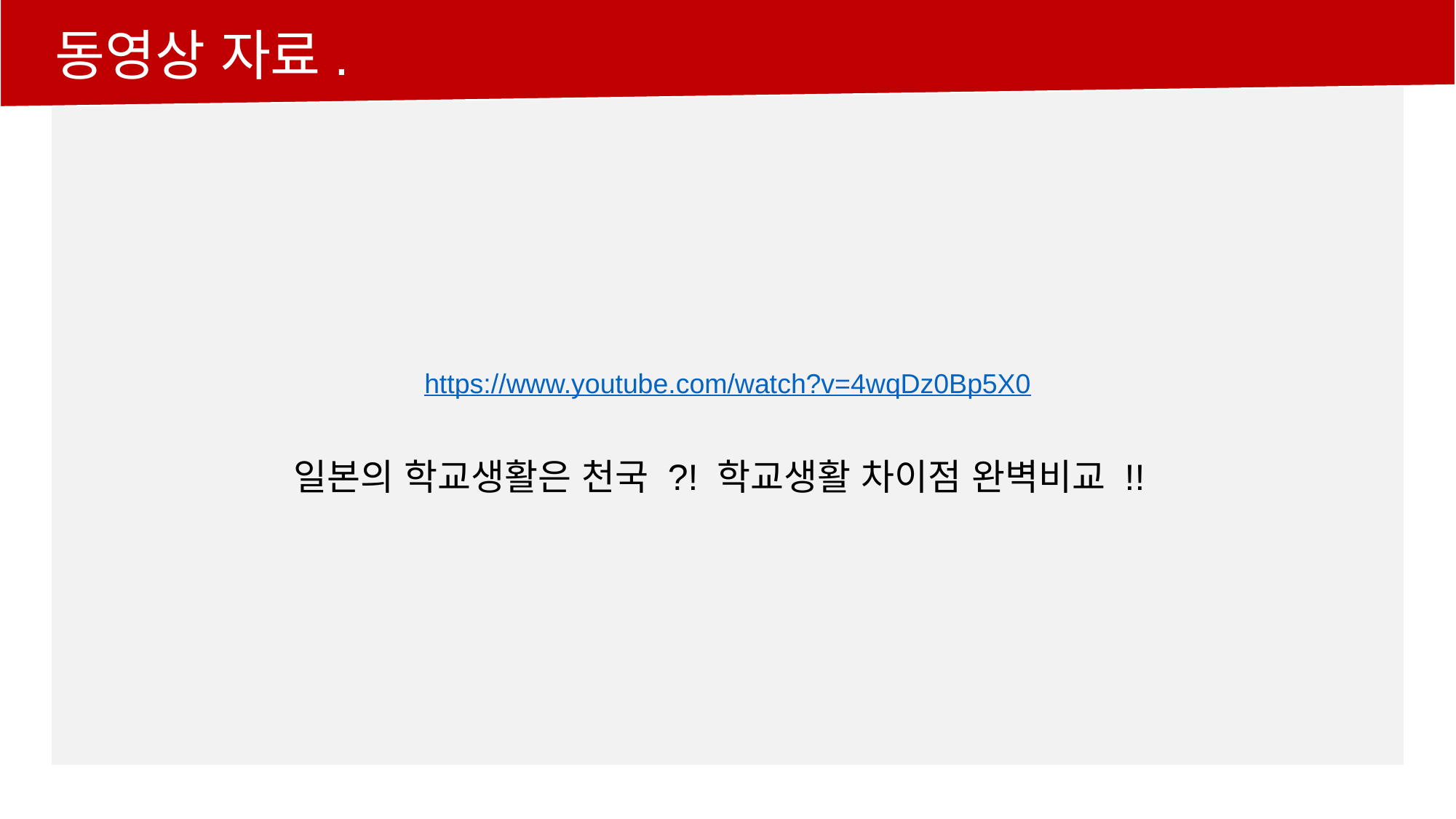

https://www.youtube.com/watch?v=4wqDz0Bp5X0

동영상 자료.
일본의 학교생활은 천국 ?! 학교생활 차이점 완벽비교 !!